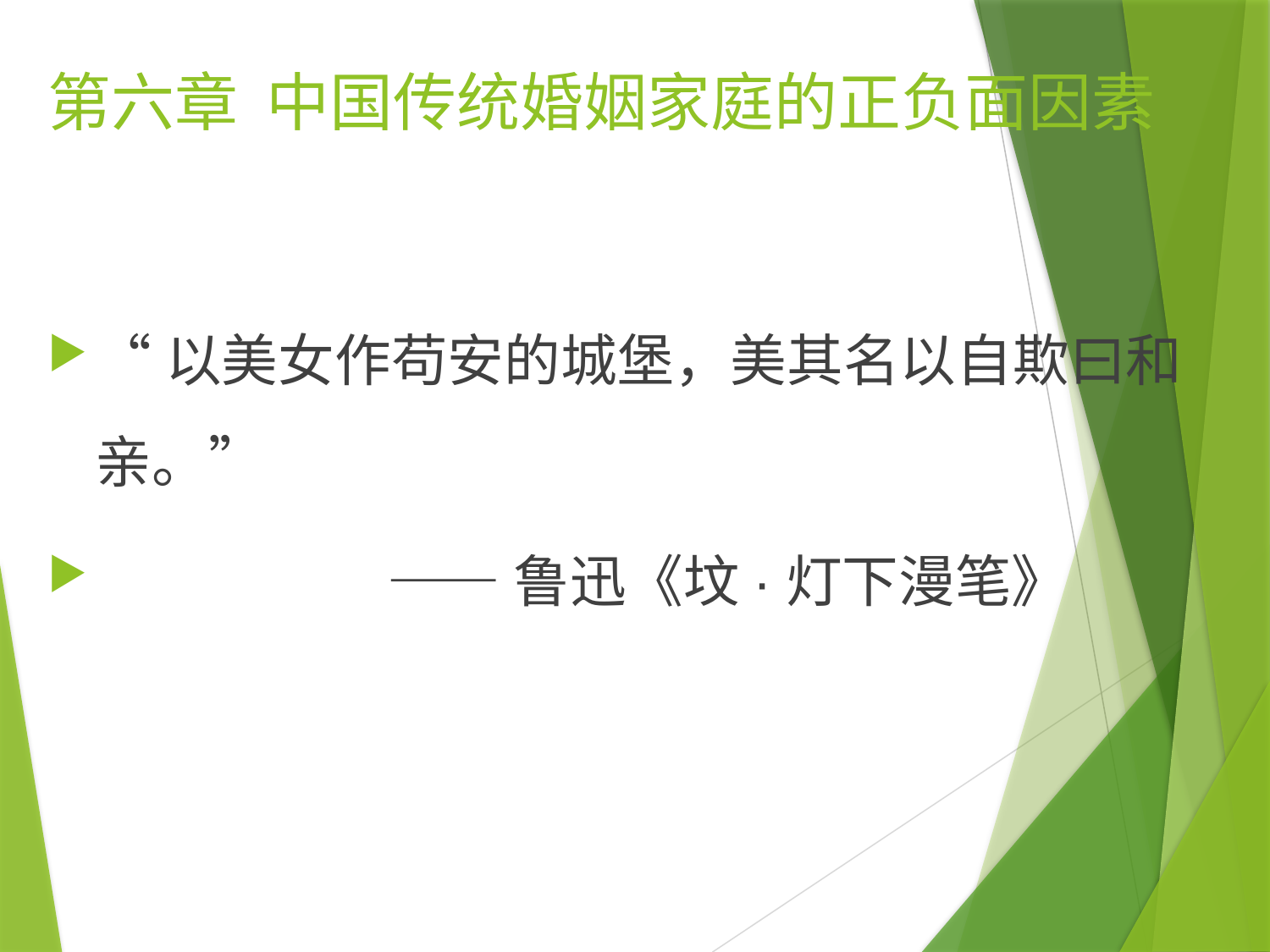

# 第六章  中国传统婚姻家庭的正负面因素
“以美女作苟安的城堡，美其名以自欺曰和亲。”
                       ——鲁迅《坟·灯下漫笔》